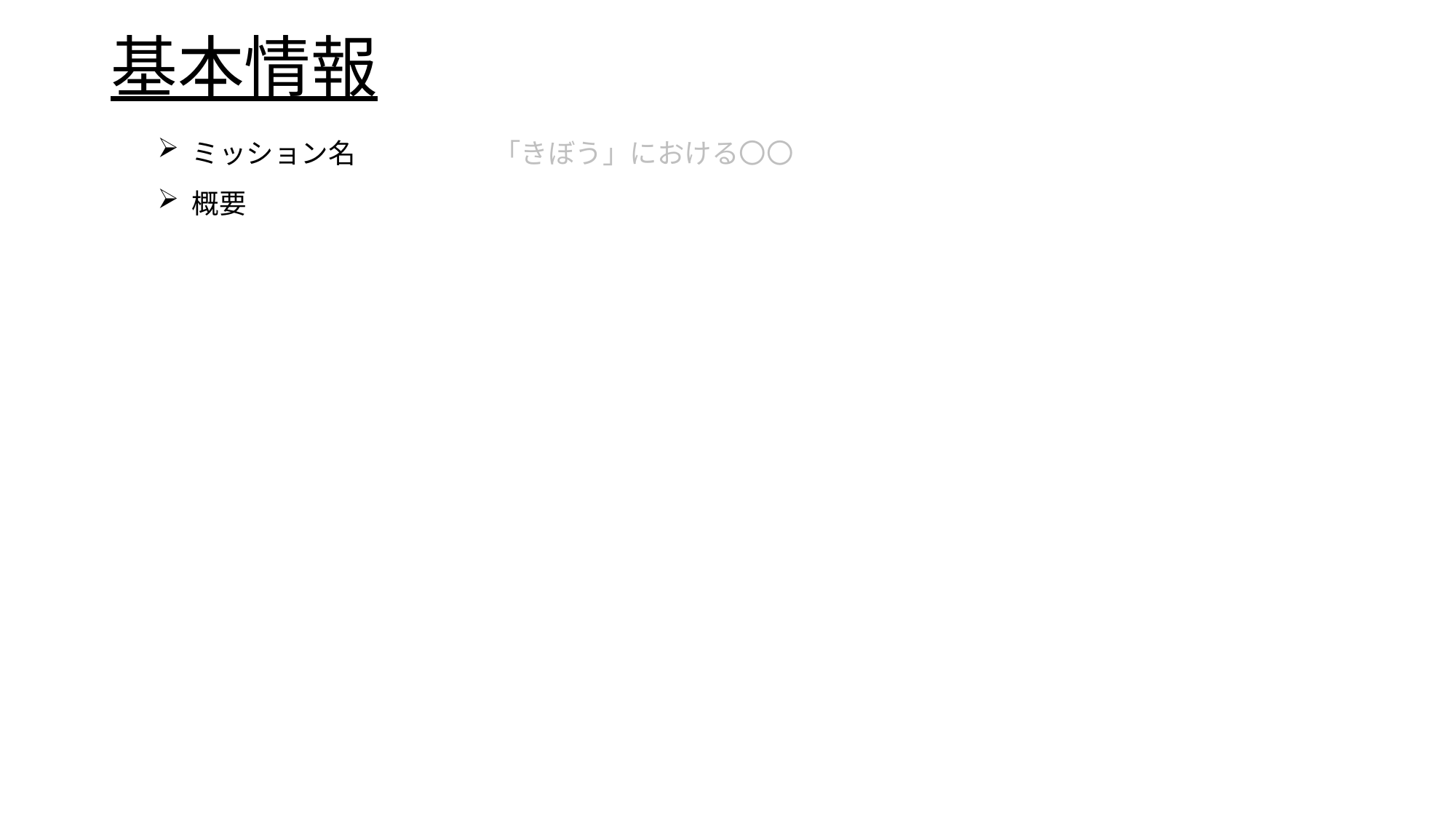

# 基本情報
| ミッション名 | 「きぼう」における〇〇 |
| --- | --- |
| 概要 |  |